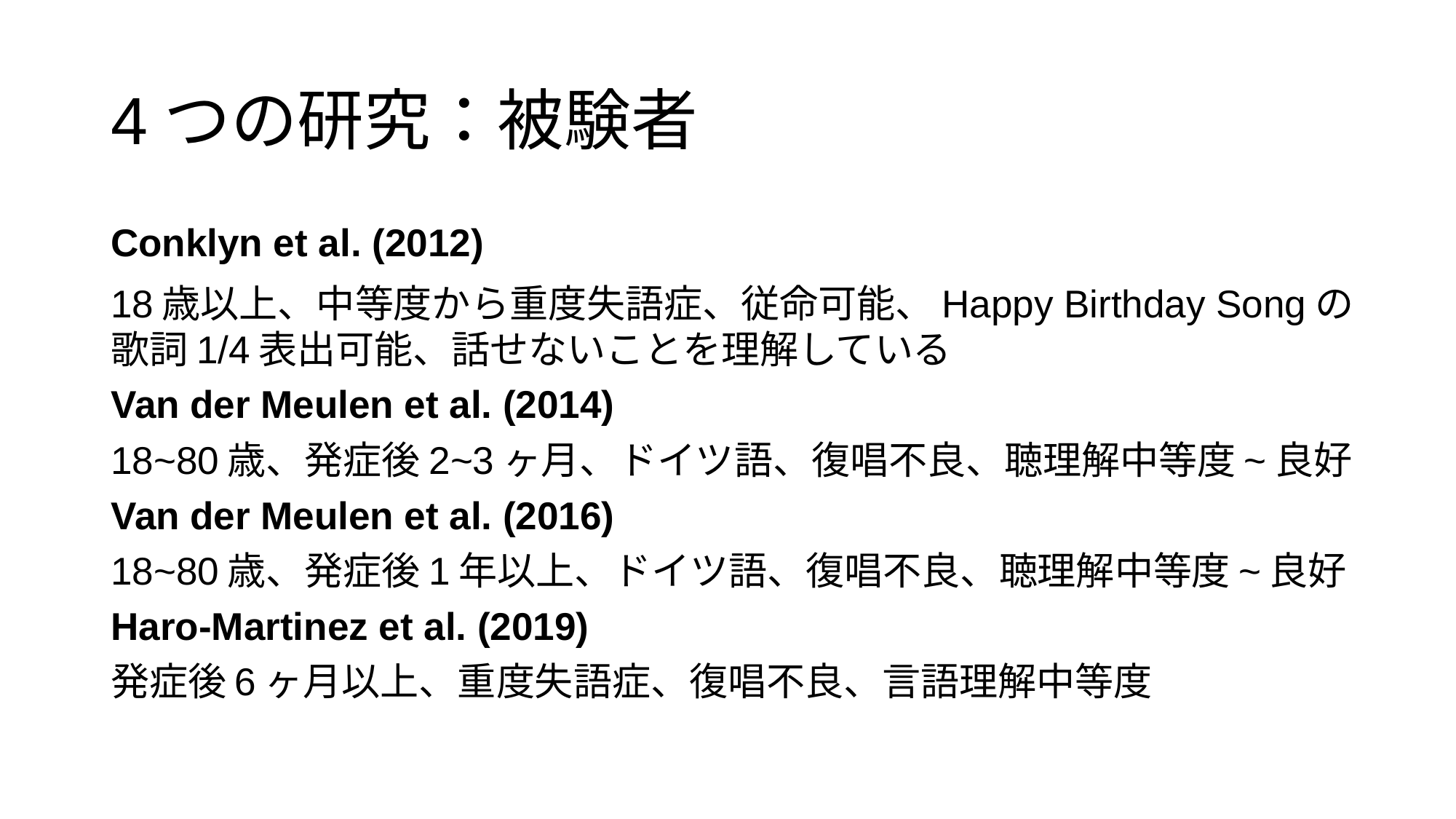

# 4つの研究：被験者
Conklyn et al. (2012)
18歳以上、中等度から重度失語症、従命可能、Happy Birthday Songの歌詞1/4表出可能、話せないことを理解している
Van der Meulen et al. (2014)
18~80歳、発症後2~3ヶ月、ドイツ語、復唱不良、聴理解中等度~良好
Van der Meulen et al. (2016)
18~80歳、発症後1年以上、ドイツ語、復唱不良、聴理解中等度~良好
Haro-Martinez et al. (2019)
発症後6ヶ月以上、重度失語症、復唱不良、言語理解中等度